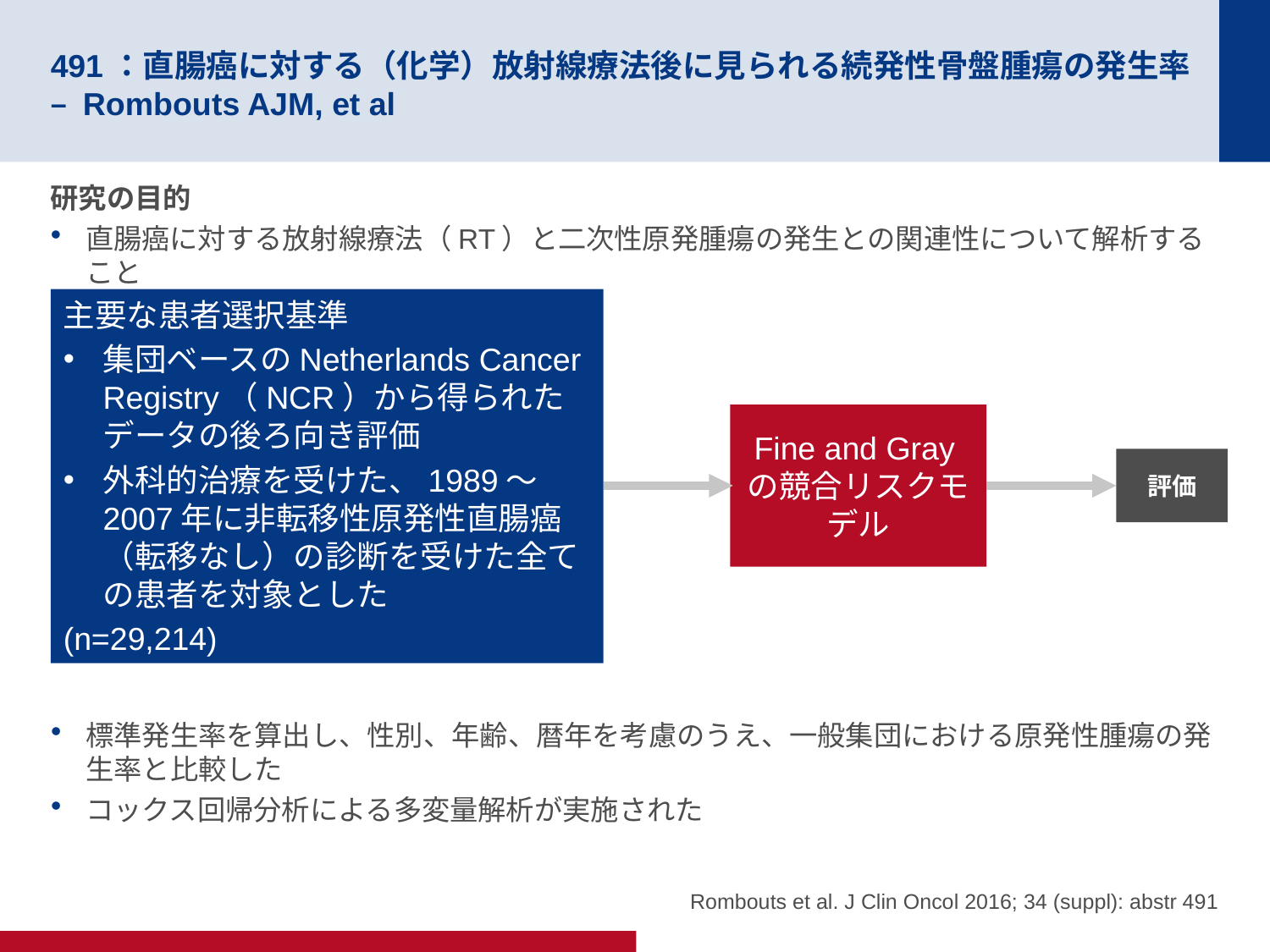

# 491：直腸癌に対する（化学）放射線療法後に見られる続発性骨盤腫瘍の発生率 – Rombouts AJM, et al
研究の目的
直腸癌に対する放射線療法（RT）と二次性原発腫瘍の発生との関連性について解析すること
主要な患者選択基準
集団ベースのNetherlands Cancer Registry（NCR）から得られたデータの後ろ向き評価
外科的治療を受けた、1989～2007年に非転移性原発性直腸癌（転移なし）の診断を受けた全ての患者を対象とした
(n=29,214)
Fine and Grayの競合リスクモデル
評価
標準発生率を算出し、性別、年齢、暦年を考慮のうえ、一般集団における原発性腫瘍の発生率と比較した
コックス回帰分析による多変量解析が実施された
Rombouts et al. J Clin Oncol 2016; 34 (suppl): abstr 491